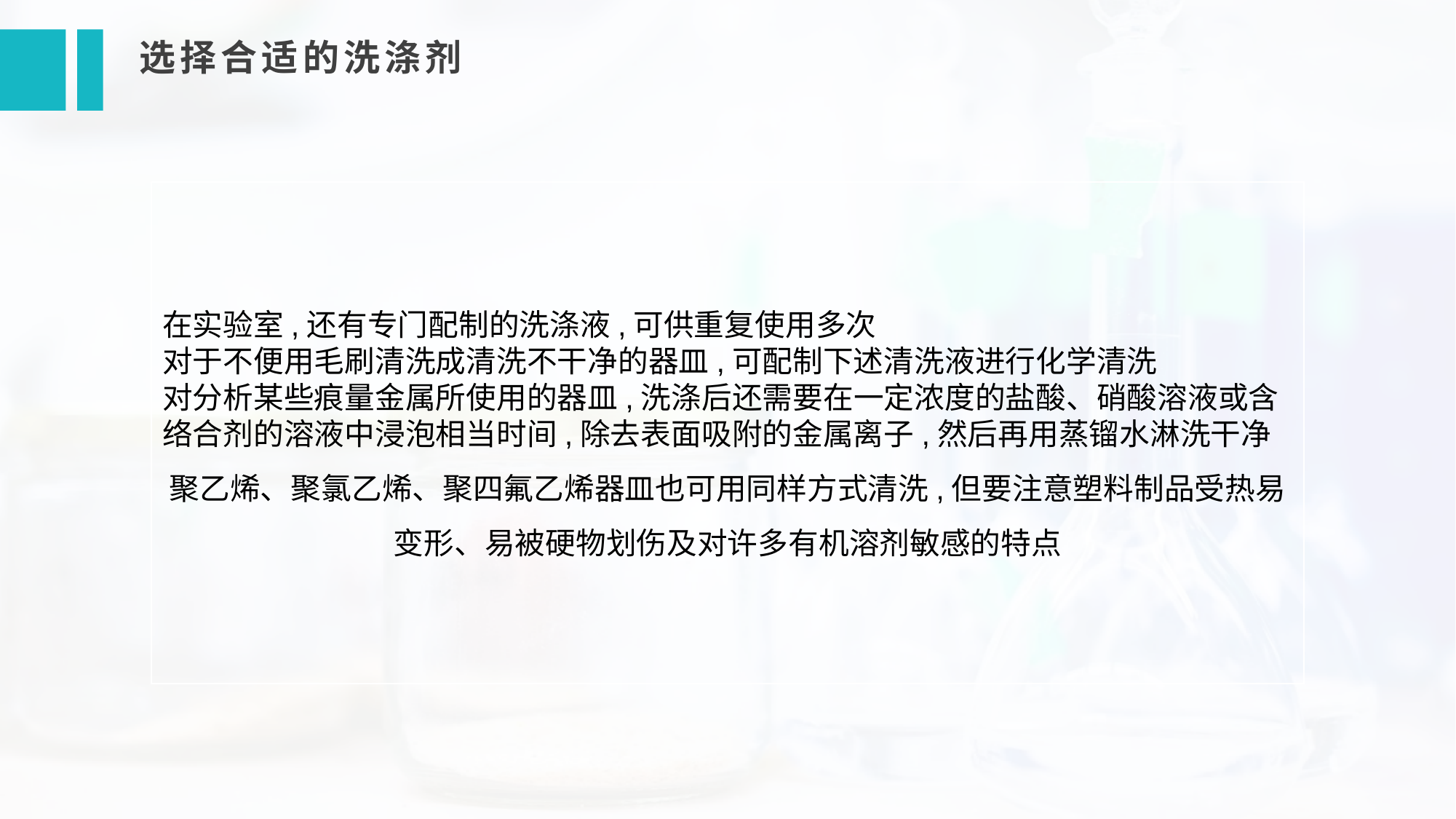

选择合适的洗涤剂
在实验室,还有专门配制的洗涤液,可供重复使用多次
对于不便用毛刷清洗成清洗不干净的器皿,可配制下述清洗液进行化学清洗
对分析某些痕量金属所使用的器皿,洗涤后还需要在一定浓度的盐酸、硝酸溶液或含络合剂的溶液中浸泡相当时间,除去表面吸附的金属离子,然后再用蒸镏水淋洗干净
聚乙烯、聚氯乙烯、聚四氟乙烯器皿也可用同样方式清洗,但要注意塑料制品受热易变形、易被硬物划伤及对许多有机溶剂敏感的特点